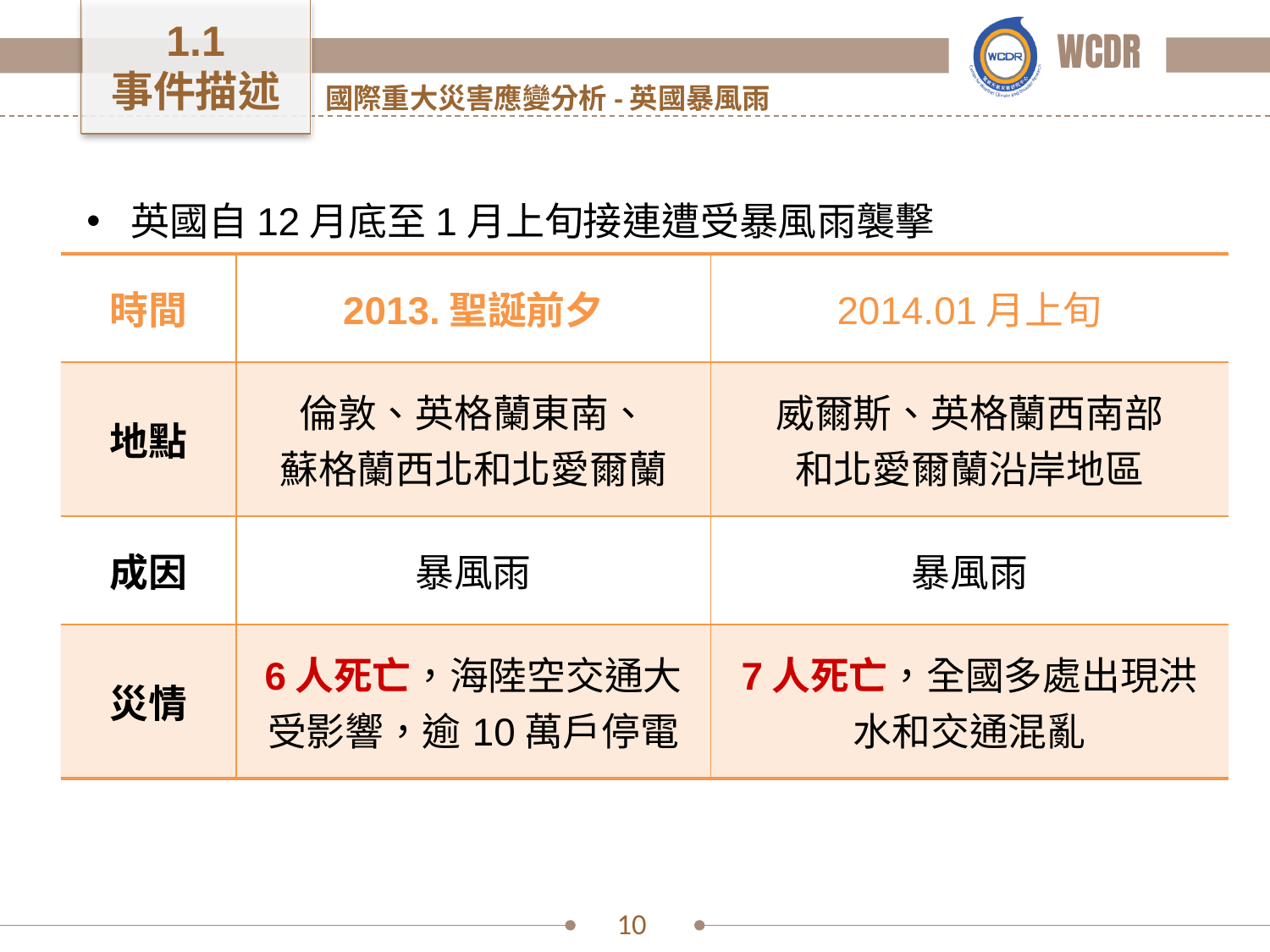

1.1
事件描述
國際重大災害應變分析-英國暴風雨
英國自12月底至1月上旬接連遭受暴風雨襲擊
| 時間 | 2013.聖誕前夕 | 2014.01月上旬 |
| --- | --- | --- |
| 地點 | 倫敦、英格蘭東南、 蘇格蘭西北和北愛爾蘭 | 威爾斯、英格蘭西南部 和北愛爾蘭沿岸地區 |
| 成因 | 暴風雨 | 暴風雨 |
| 災情 | 6人死亡，海陸空交通大受影響，逾10萬戶停電 | 7人死亡，全國多處出現洪水和交通混亂 |